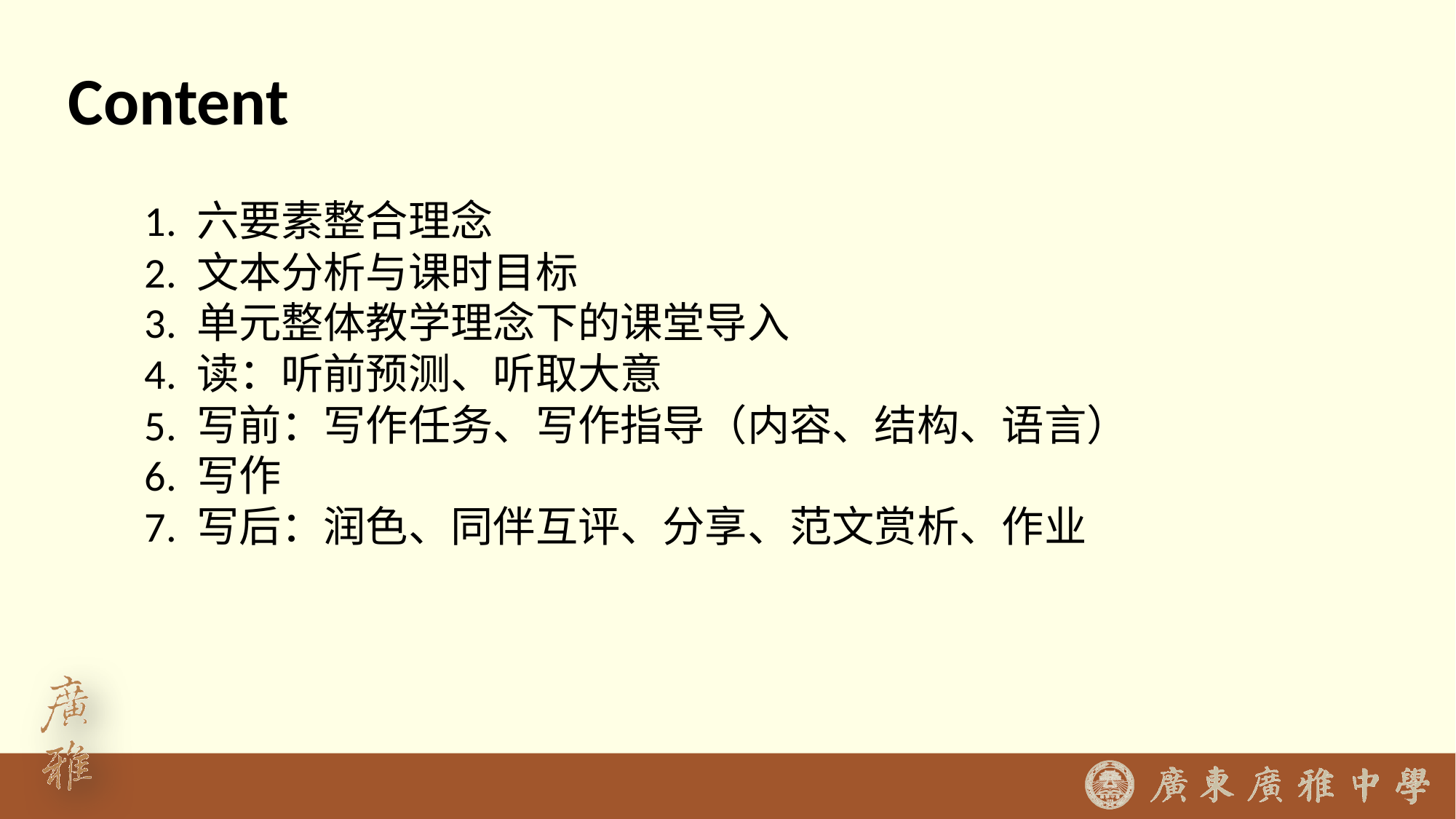

Content
1. 六要素整合理念
2. 文本分析与课时目标
3. 单元整体教学理念下的课堂导入
4. 读：听前预测、听取大意
5. 写前：写作任务、写作指导（内容、结构、语言）
6. 写作
7. 写后：润色、同伴互评、分享、范文赏析、作业